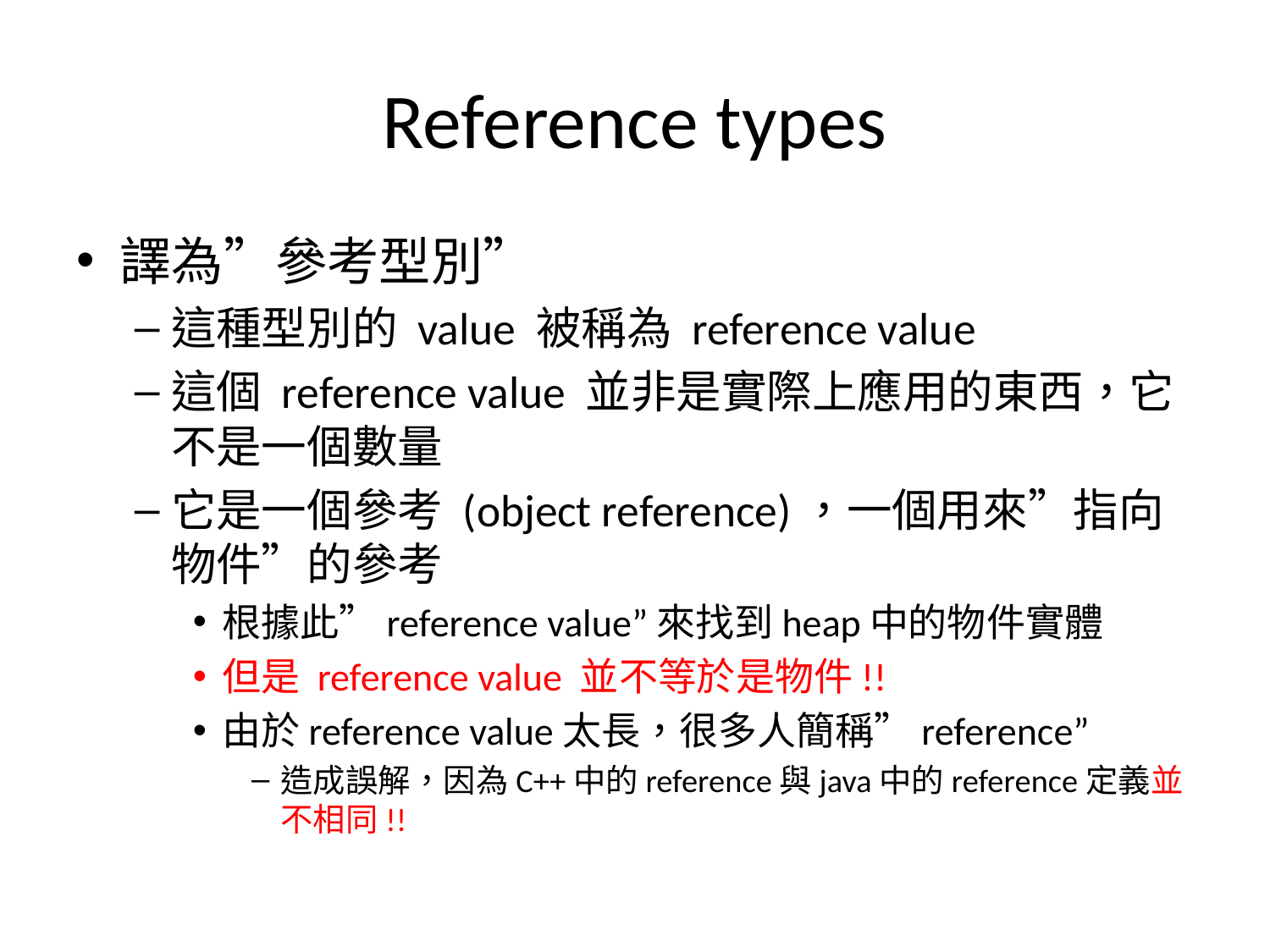

# Reference types
譯為”參考型別”
這種型別的 value 被稱為 reference value
這個 reference value 並非是實際上應用的東西，它不是一個數量
它是一個參考 (object reference)，一個用來”指向物件”的參考
根據此”reference value”來找到heap中的物件實體
但是 reference value 並不等於是物件!!
由於reference value太長，很多人簡稱”reference”
造成誤解，因為C++中的reference與java中的reference定義並不相同!!